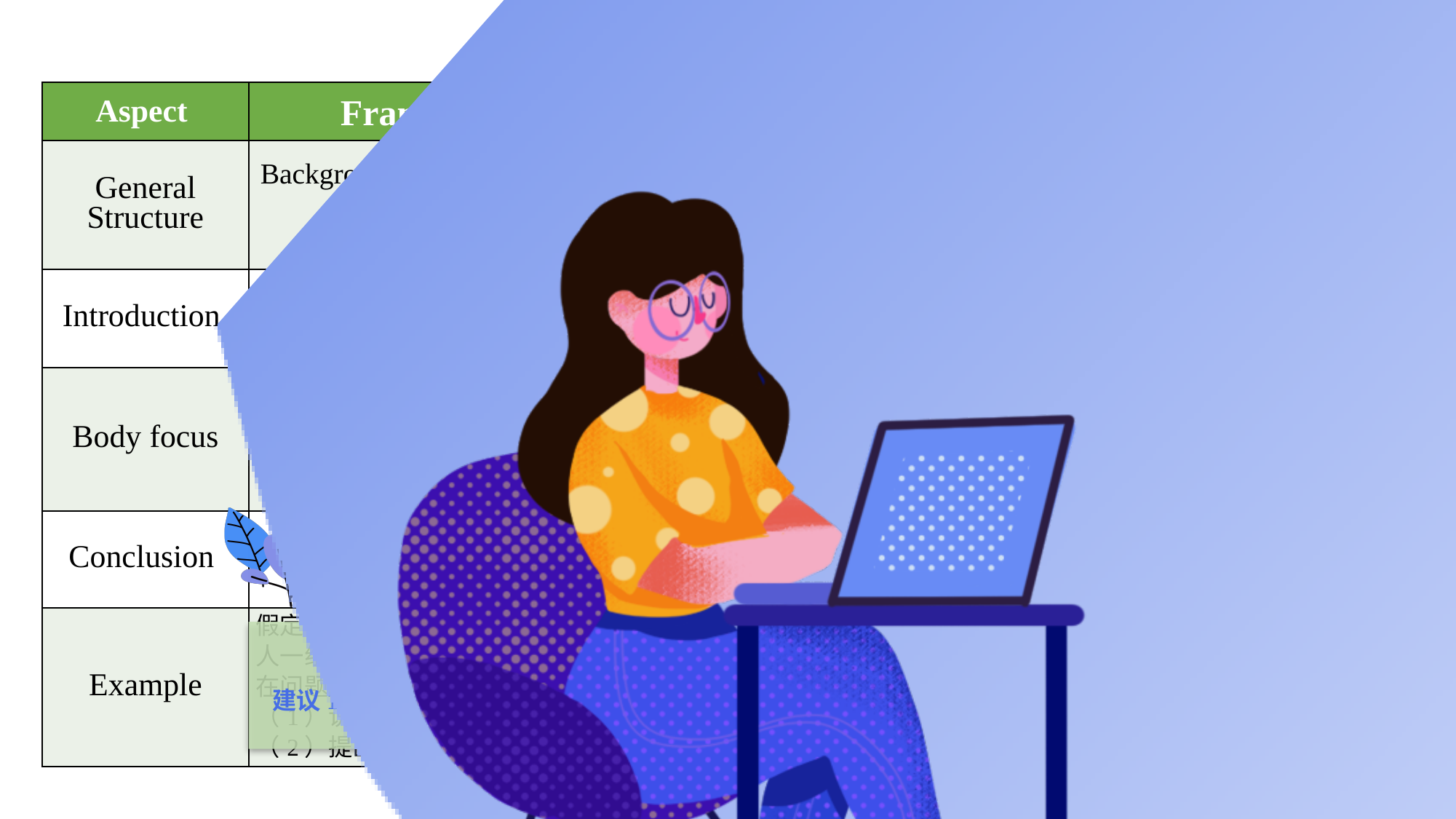

Organization ◥
| Aspect | Framed topics 立场明确 | Neutral topics 立场开放 |
| --- | --- | --- |
| General Structure | Background information/purpose + Statement practical suggestions/ solutions +R conclusion(polite ending/appeal) | Background information/purpose Statement(negative /positive/neutral) reasonable suggestions/solutions +R Conclusion(positive ending/appeal) |
| Introduction | Background + Stance R Briefly restate the phenomenon and confirm its given nature.(Supporting details) | Neutral Background Describe the phenomenon objectively. |
| Body focus | Solutions-only Provide 2-3 actionable measures to: illustrate benefits (if positive). state drawbacks (if negative). | Stance → Reasons → Solutions R Clearly state your view (+Detail your suggestions) |
| Conclusion | Call to Action/hope | (Suggestions) + Call to Action |
| Example | 假定你是李华，外教Ryan准备将学生随机分为两人一组，让大家课后练习口语，你认为这样分组存在问题。请你给外教写一封邮件，内容包括： （1）说明问题； （2）提出建议。 | 假定你是李华，你要参加课前一分钟演讲，针对高中生在校园内拍摄短视频的现象写一篇演讲稿。 1.表达观点 2.提出建议 |

随机分组有问题来提建议purpose
问题1+问题2+…
建议1+建议2+… illustrate P or N + suggestions
希望采纳 hope
学生在校园内拍短视频很普遍的background
你的立场（可正可否可中立）stance
建议1+建议2+…  suggestions
用/不用/合理使用 appeal
结构不唯一，可灵活调整